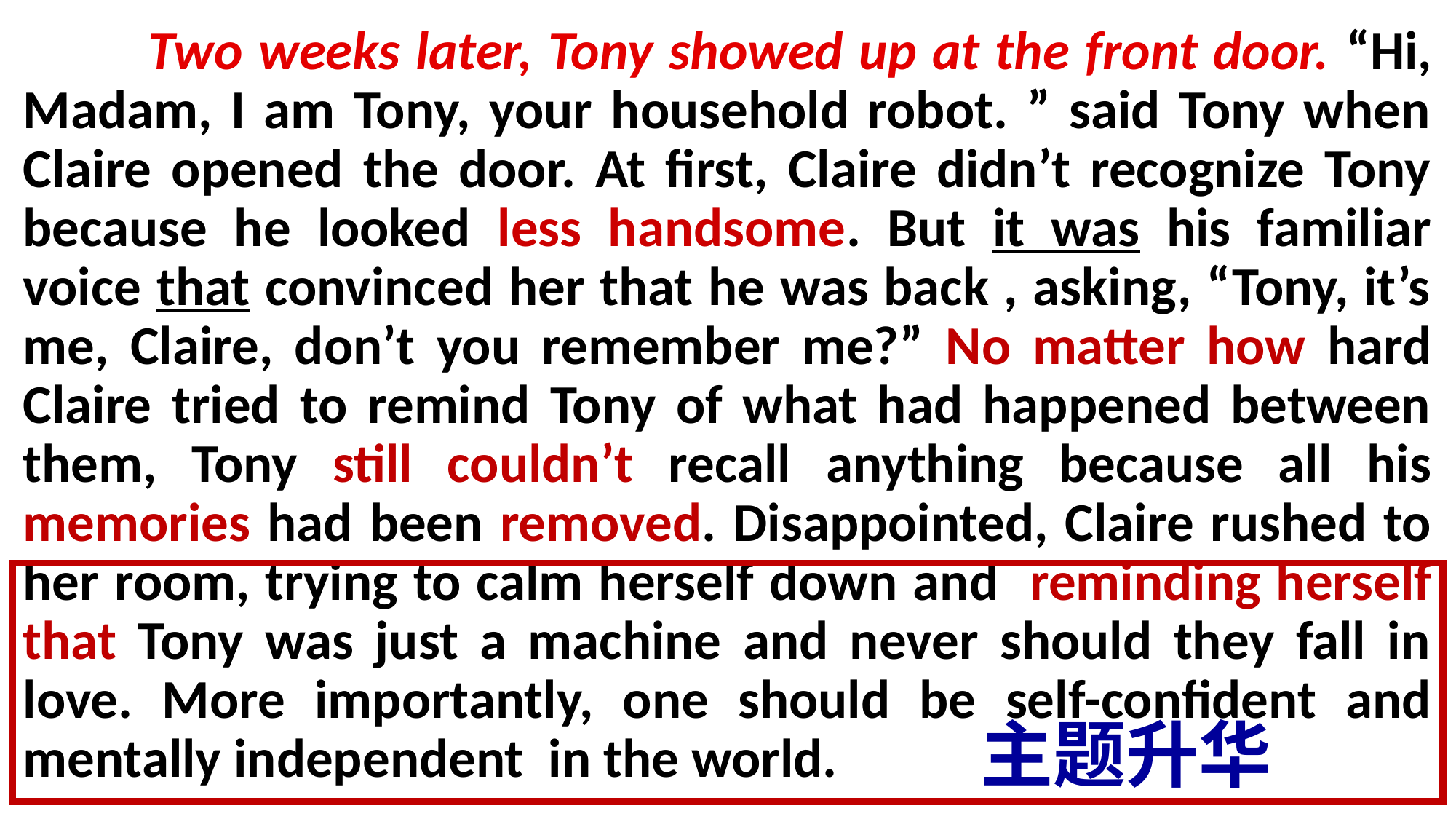

Two weeks later, Tony showed up at the front door. “Hi, Madam, I am Tony, your household robot. ” said Tony when Claire opened the door. At first, Claire didn’t recognize Tony because he looked less handsome. But it was his familiar voice that convinced her that he was back , asking, “Tony, it’s me, Claire, don’t you remember me?” No matter how hard Claire tried to remind Tony of what had happened between them, Tony still couldn’t recall anything because all his memories had been removed. Disappointed, Claire rushed to her room, trying to calm herself down and  reminding herself that Tony was just a machine and never should they fall in love. More importantly, one should be self-confident and mentally independent  in the world.

主题升华